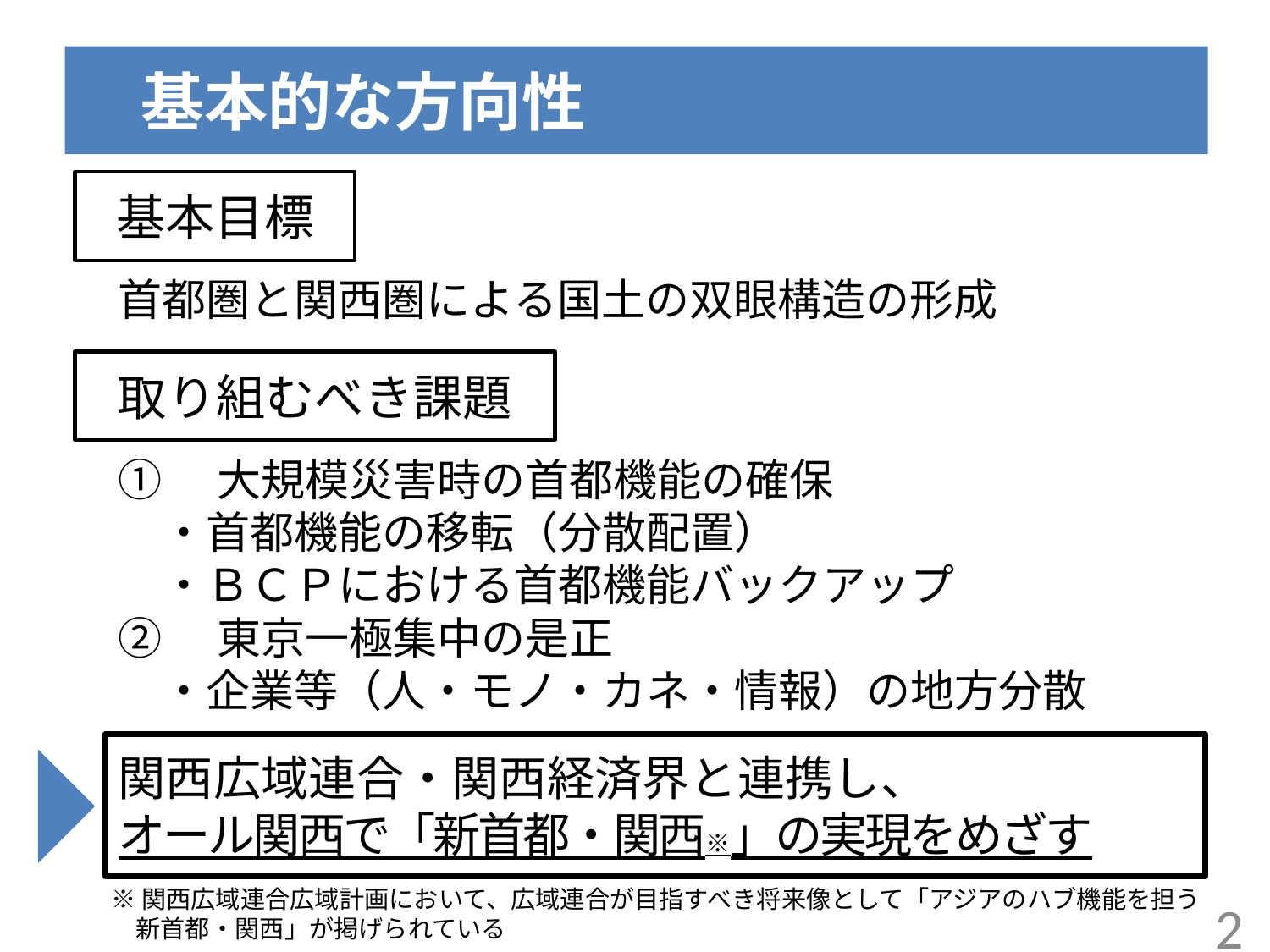

# 基本的な方向性
基本目標
首都圏と関西圏による国土の双眼構造の形成
取り組むべき課題
①　大規模災害時の首都機能の確保
　・首都機能の移転（分散配置）
　・ＢＣＰにおける首都機能バックアップ
②　東京一極集中の是正
　・企業等（人・モノ・カネ・情報）の地方分散
関西広域連合・関西経済界と連携し、
オール関西で「新首都・関西※」の実現をめざす

※関西広域連合広域計画において、広域連合が目指すべき将来像として「アジアのハブ機能を担う
　新首都・関西」が掲げられている
2